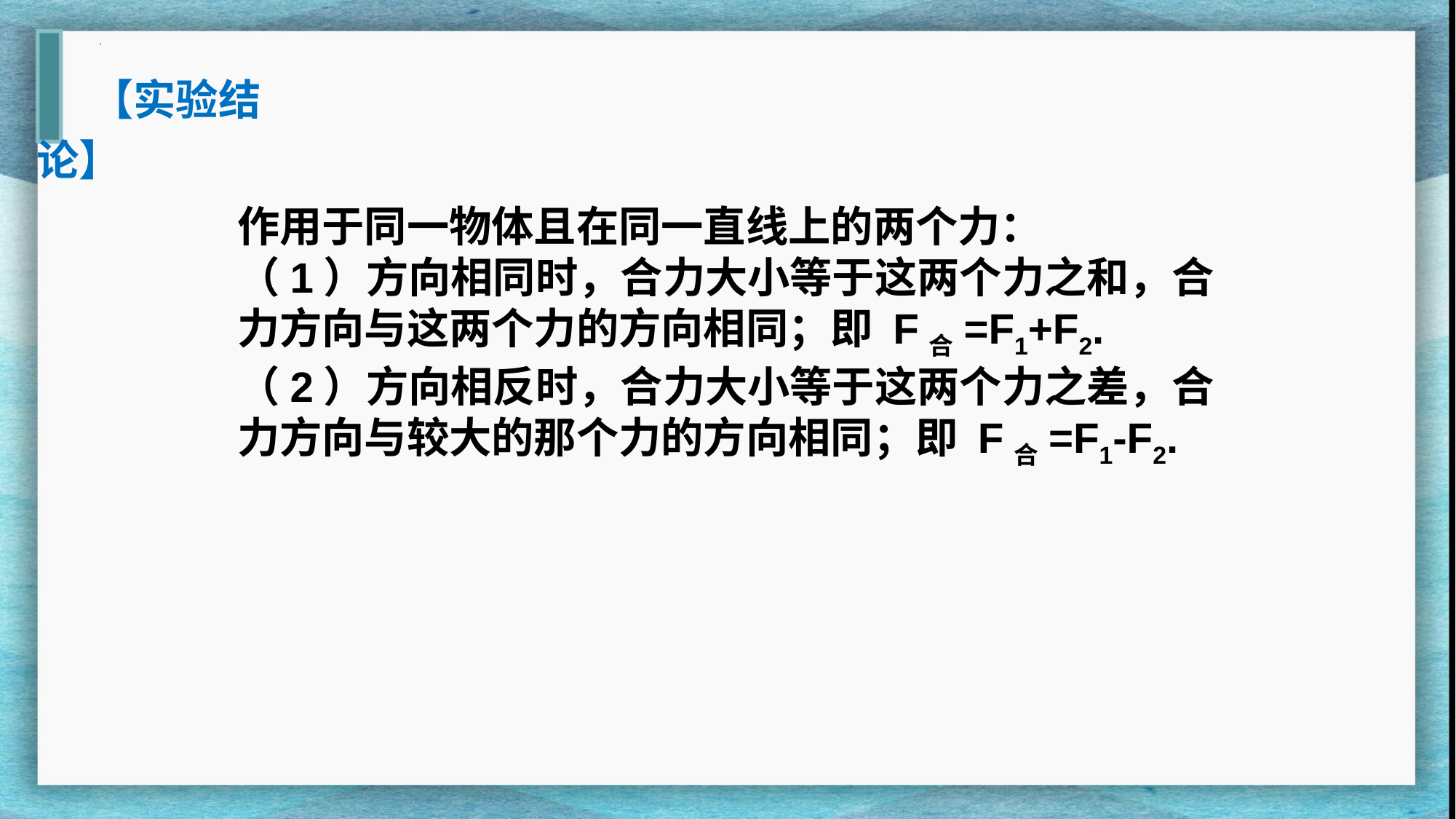

【实验结论】
作用于同一物体且在同一直线上的两个力：
（1）方向相同时，合力大小等于这两个力之和，合力方向与这两个力的方向相同；即 F合=F1+F2.
（2）方向相反时，合力大小等于这两个力之差，合力方向与较大的那个力的方向相同；即 F合=F1-F2.